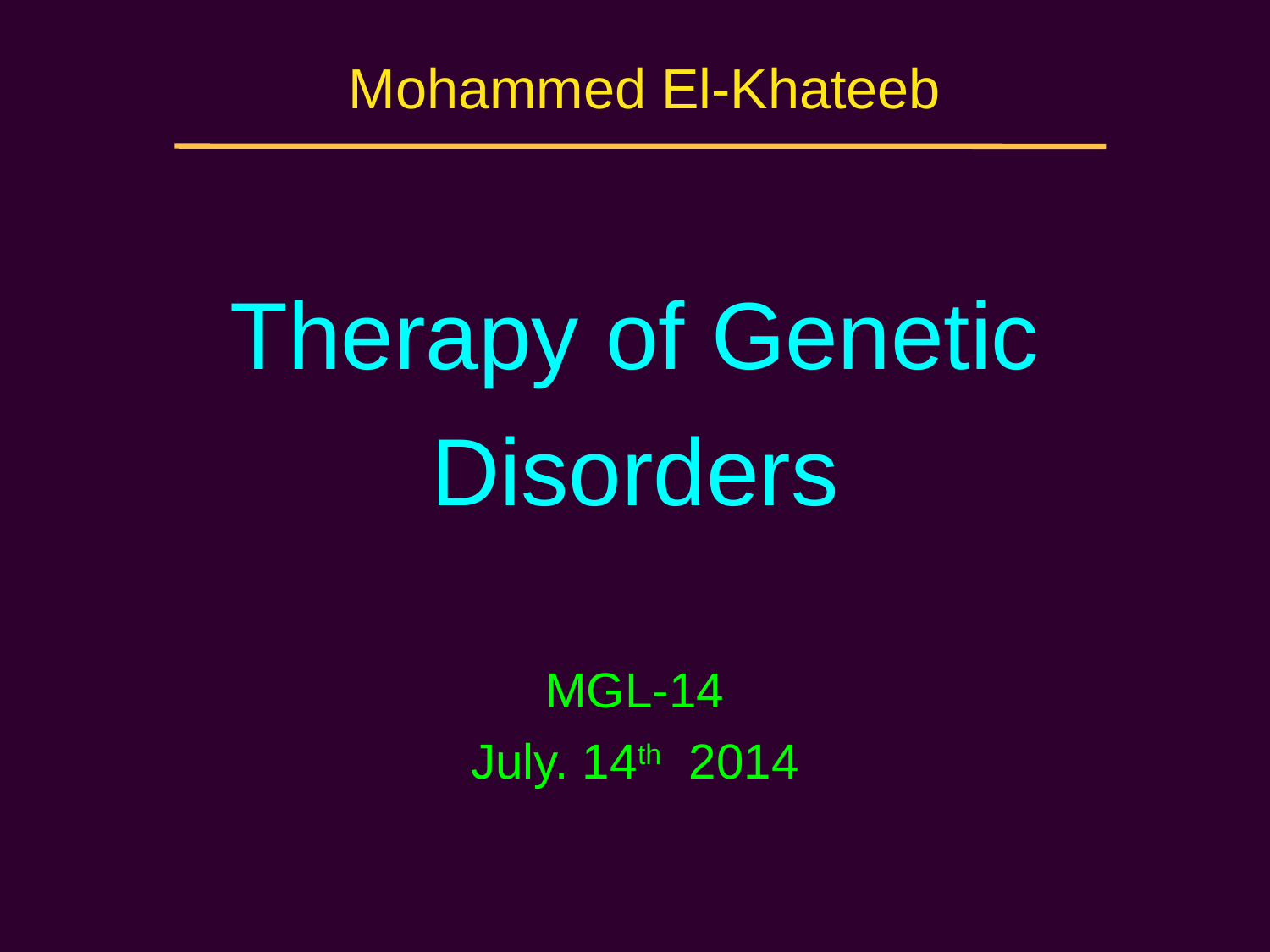

Mohammed El-Khateeb

Therapy of Genetic Disorders
MGL-14
July. 14th  2014
台大農藝系 遺傳學 601 20000
Chapter 1 slide 34